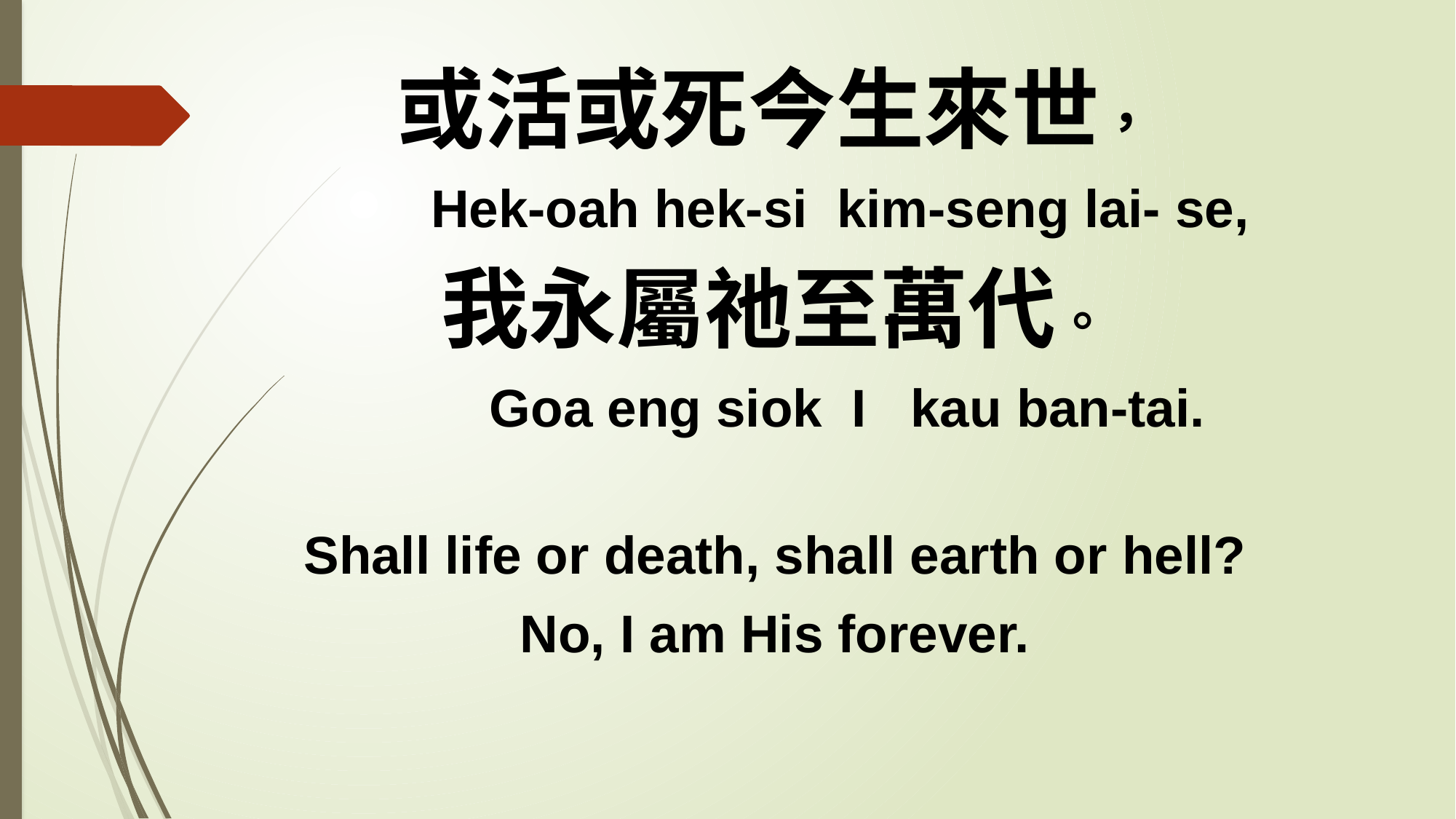

或活或死今生來世，
            Hek-oah hek-si  kim-seng lai- se,
我永屬祂至萬代。
                Goa eng siok  I   kau ban-tai.

Shall life or death, shall earth or hell?
No, I am His forever.